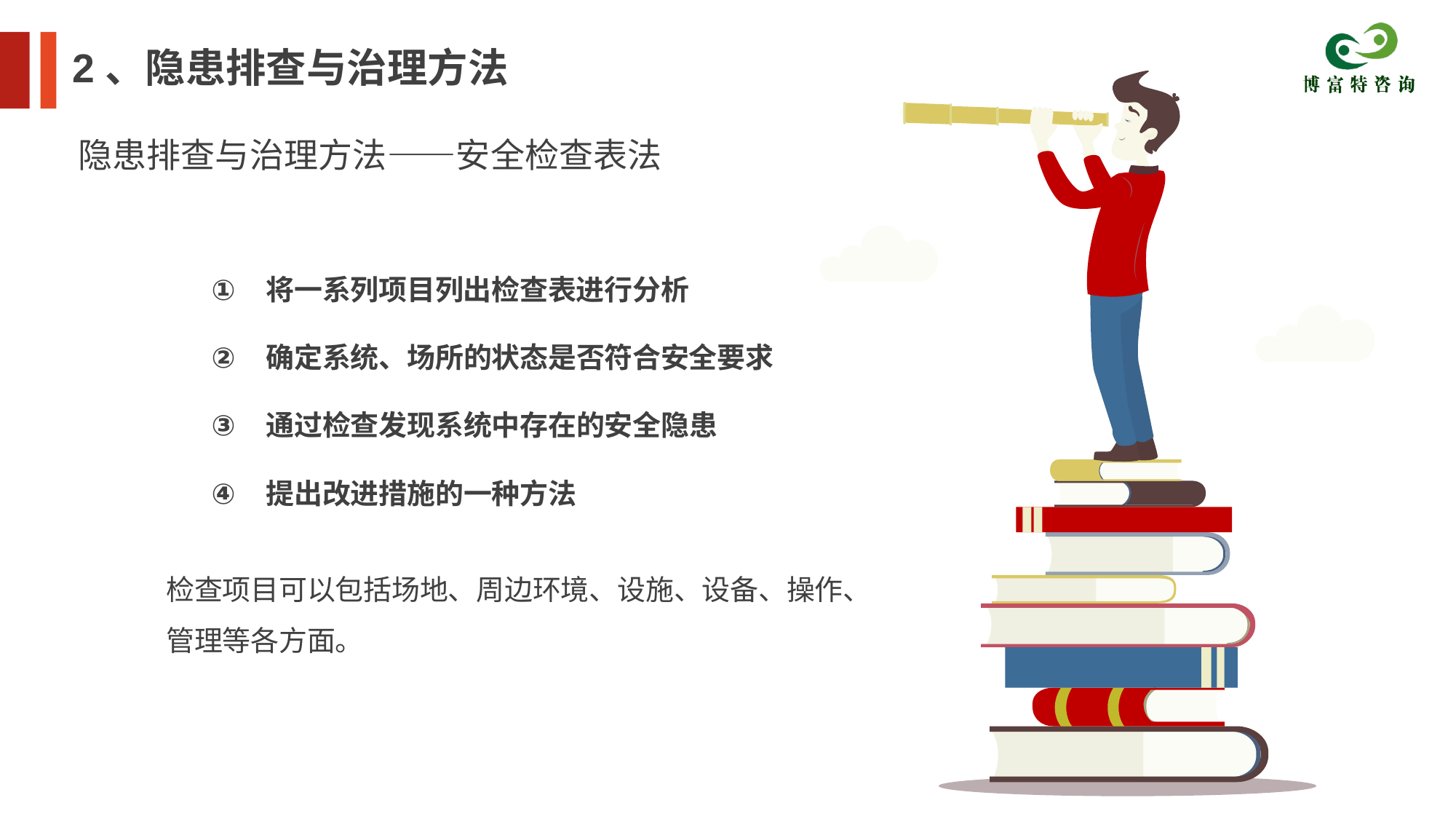

2、隐患排查与治理方法

隐患排查与治理方法——安全检查表法
将一系列项目列出检查表进行分析
确定系统、场所的状态是否符合安全要求
通过检查发现系统中存在的安全隐患
提出改进措施的一种方法
检查项目可以包括场地、周边环境、设施、设备、操作、管理等各方面。